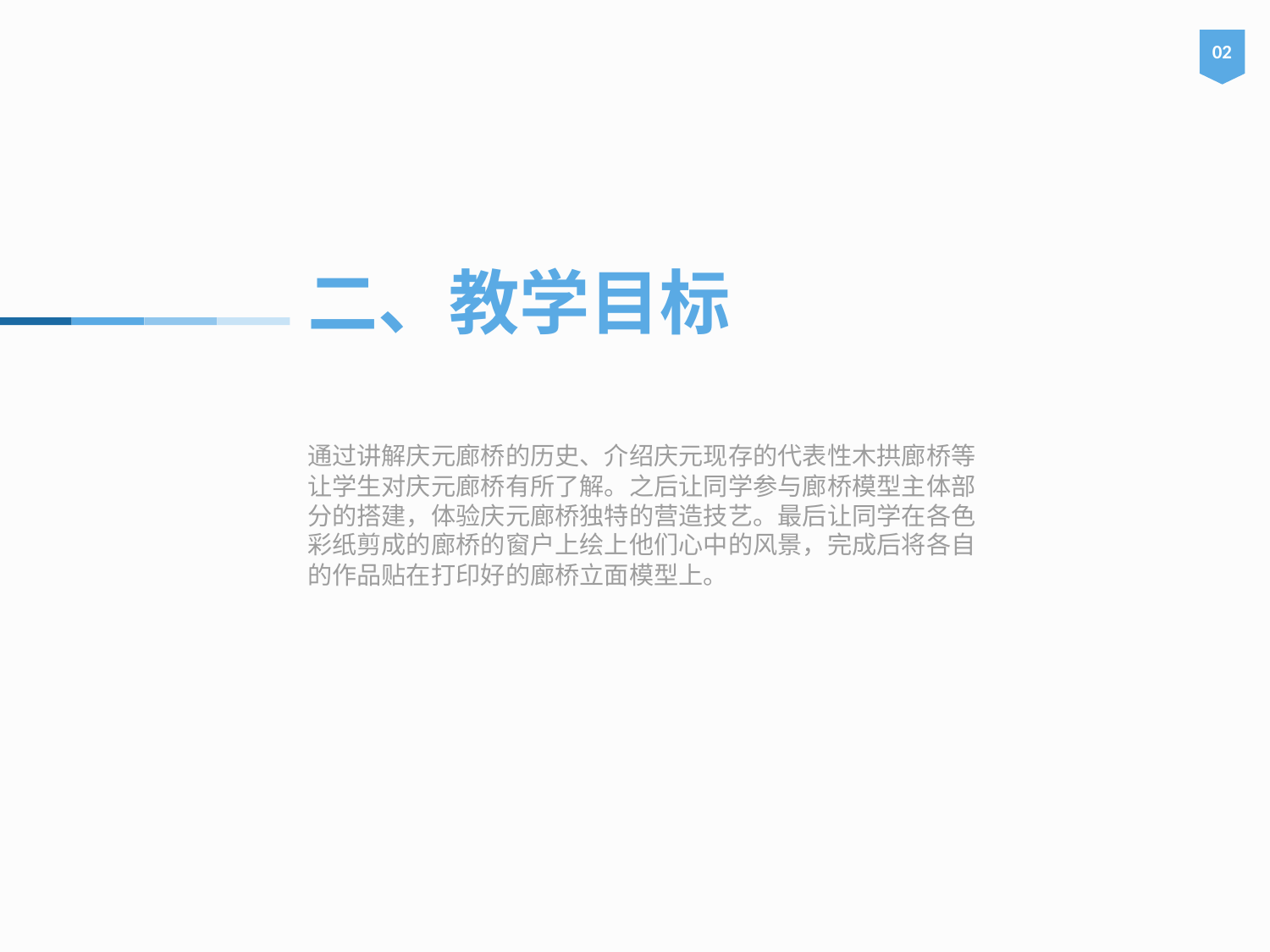

02
# 二、教学目标

通过讲解庆元廊桥的历史、介绍庆元现存的代表性木拱廊桥等让学生对庆元廊桥有所了解。之后让同学参与廊桥模型主体部分的搭建，体验庆元廊桥独特的营造技艺。最后让同学在各色彩纸剪成的廊桥的窗户上绘上他们心中的风景，完成后将各自的作品贴在打印好的廊桥立面模型上。